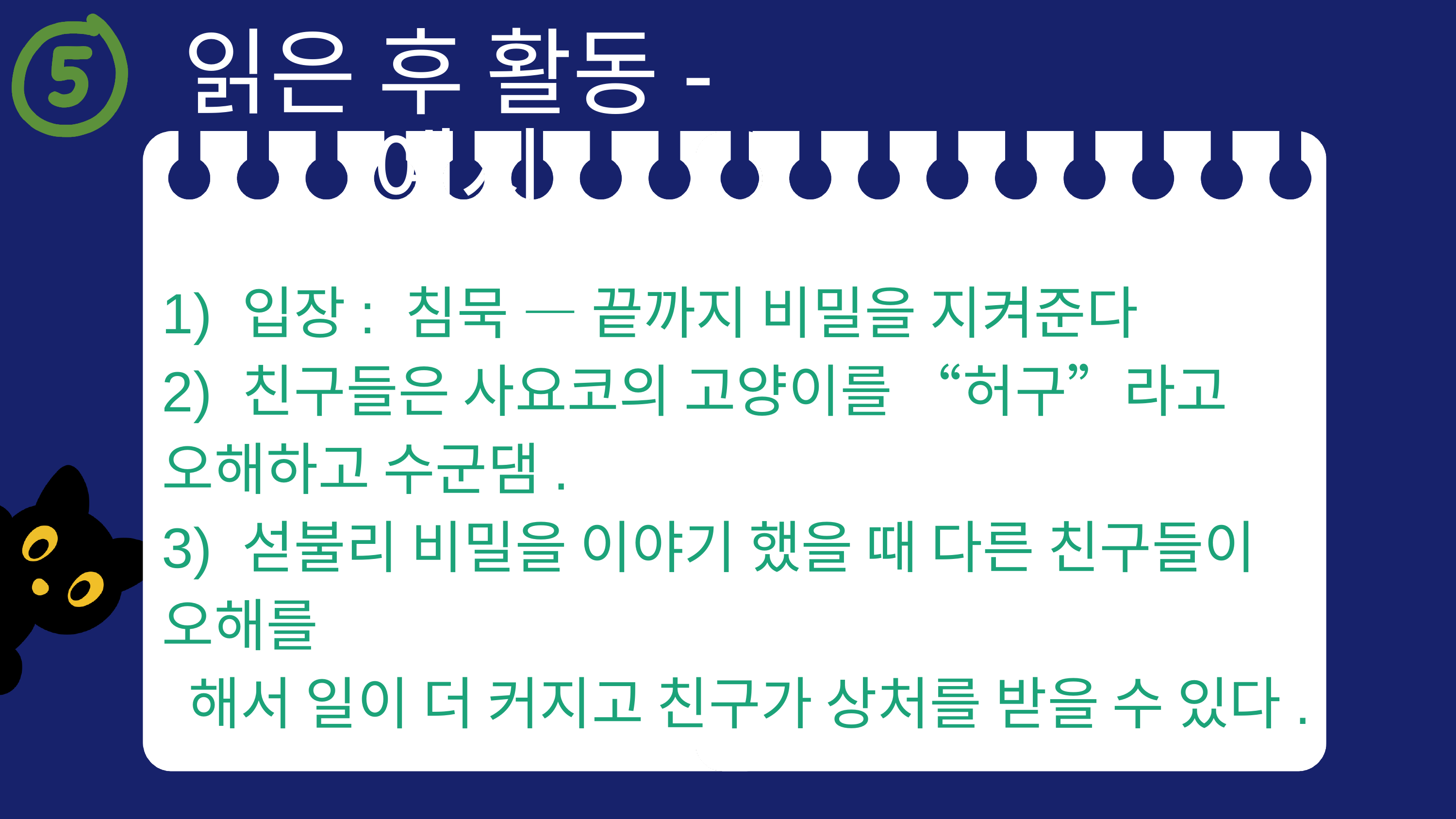

읽은 후 활동-예시

1) 입장: 침묵 ― 끝까지 비밀을 지켜준다
2) 친구들은 사요코의 고양이를 “허구”라고 오해하고 수군댐.
3) 섣불리 비밀을 이야기 했을 때 다른 친구들이 오해를
 해서 일이 더 커지고 친구가 상처를 받을 수 있다.